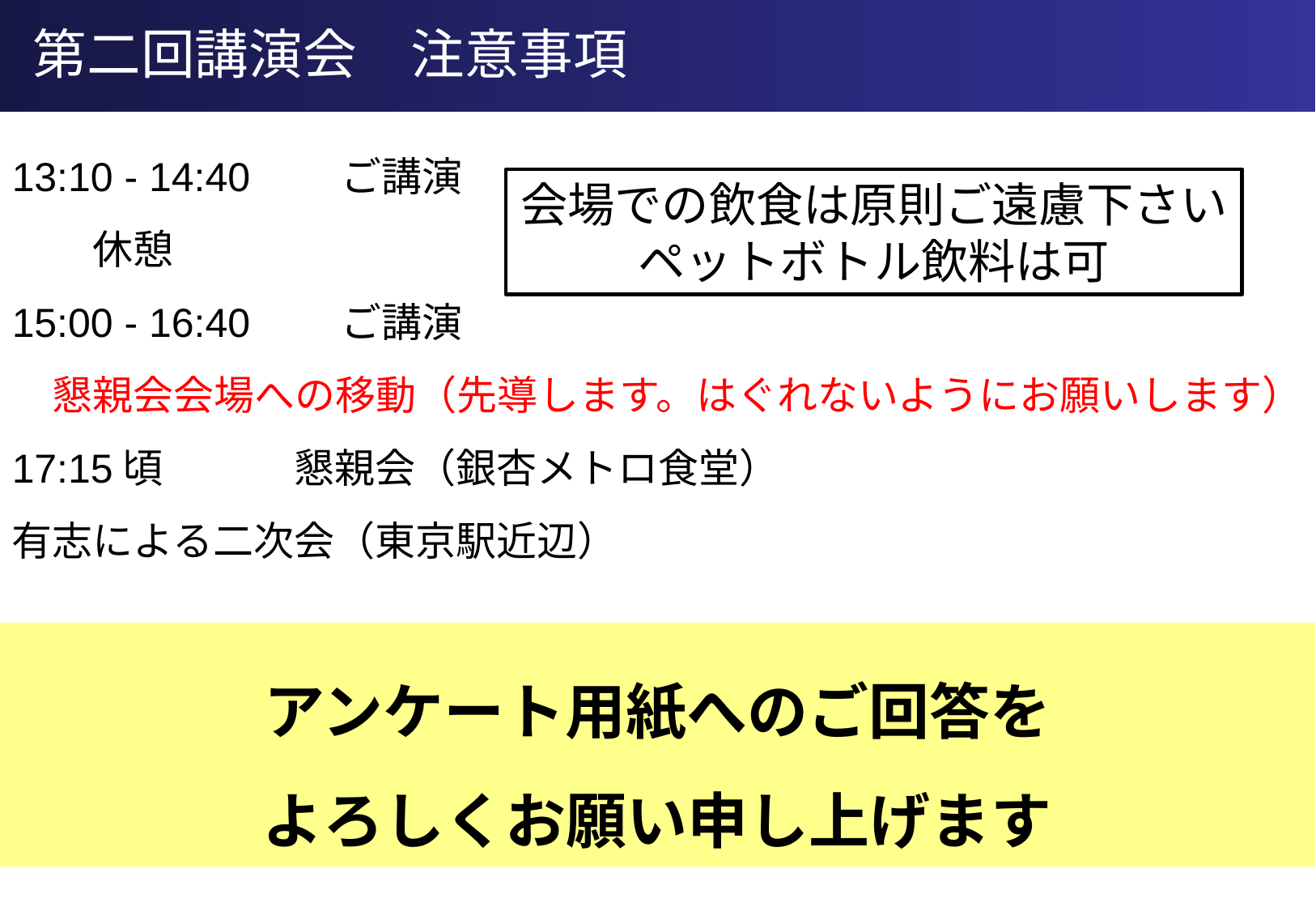

第二回講演会　注意事項
13:10 - 14:40　　ご講演
　　休憩
15:00 - 16:40　　ご講演
　懇親会会場への移動（先導します。はぐれないようにお願いします）
17:15頃　　　 懇親会（銀杏メトロ食堂）
有志による二次会（東京駅近辺）

アンケート用紙へのご回答を
よろしくお願い申し上げます
会場での飲食は原則ご遠慮下さい
ペットボトル飲料は可